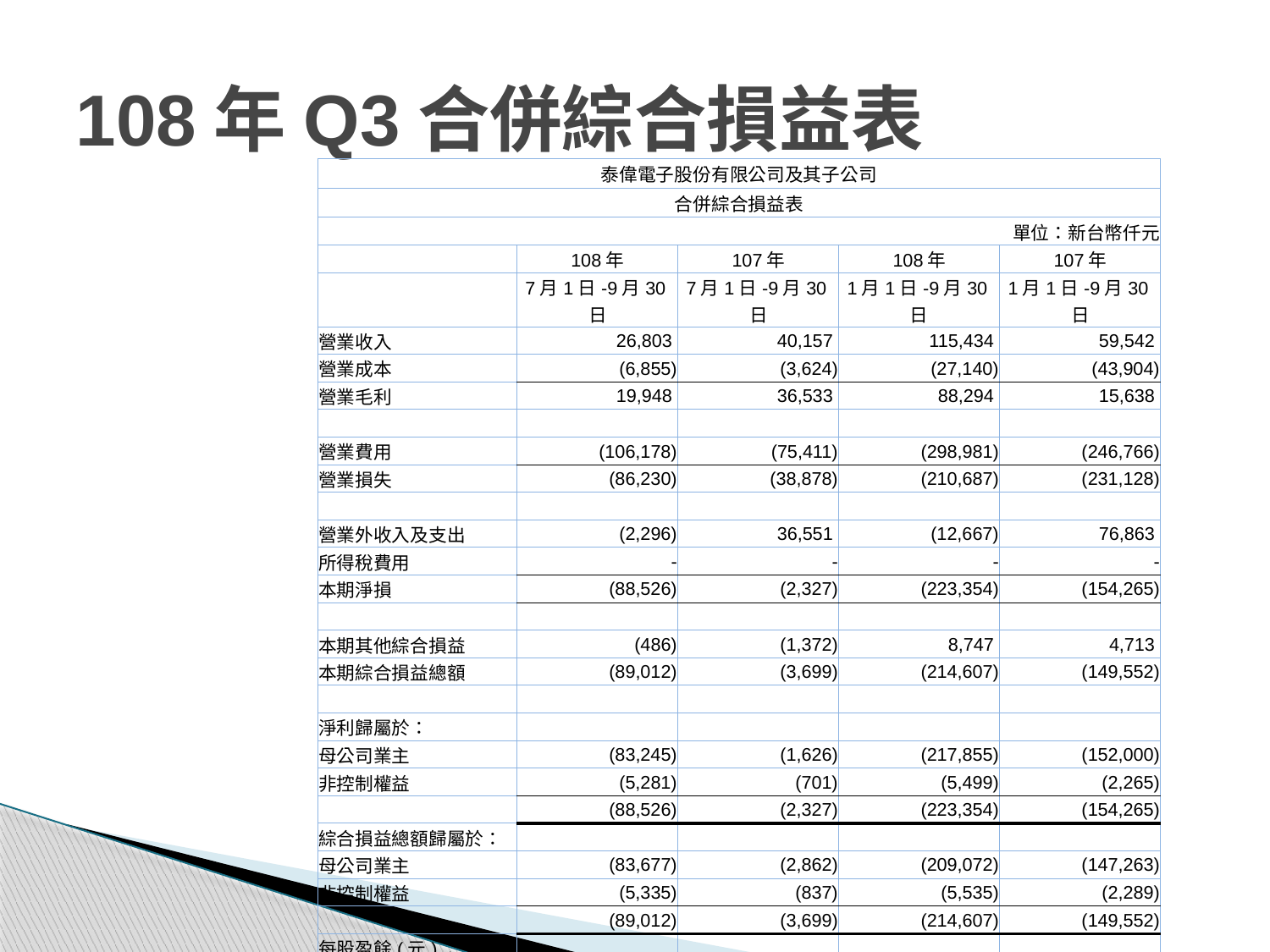

# 108年Q3合併綜合損益表
| 泰偉電子股份有限公司及其子公司 |  |  |  |  |
| --- | --- | --- | --- | --- |
| 合併綜合損益表 |  |  |  |  |
| 單位：新台幣仟元 |  |  |  |  |
|  | 108年 | 107年 | 108年 | 107年 |
|  | 7月1日-9月30日 | 7月1日-9月30日 | 1月1日-9月30日 | 1月1日-9月30日 |
| 營業收入 | 26,803 | 40,157 | 115,434 | 59,542 |
| 營業成本 | (6,855) | (3,624) | (27,140) | (43,904) |
| 營業毛利 | 19,948 | 36,533 | 88,294 | 15,638 |
|  |  |  |  |  |
| 營業費用 | (106,178) | (75,411) | (298,981) | (246,766) |
| 營業損失 | (86,230) | (38,878) | (210,687) | (231,128) |
|  |  |  |  |  |
| 營業外收入及支出 | (2,296) | 36,551 | (12,667) | 76,863 |
| 所得稅費用 | - | - | - | - |
| 本期淨損 | (88,526) | (2,327) | (223,354) | (154,265) |
|  |  |  |  |  |
| 本期其他綜合損益 | (486) | (1,372) | 8,747 | 4,713 |
| 本期綜合損益總額 | (89,012) | (3,699) | (214,607) | (149,552) |
|  |  |  |  |  |
| 淨利歸屬於： |  |  |  |  |
| 母公司業主 | (83,245) | (1,626) | (217,855) | (152,000) |
| 非控制權益 | (5,281) | (701) | (5,499) | (2,265) |
|  | (88,526) | (2,327) | (223,354) | (154,265) |
| 綜合損益總額歸屬於： |  |  |  |  |
| 母公司業主 | (83,677) | (2,862) | (209,072) | (147,263) |
| 非控制權益 | (5,335) | (837) | (5,535) | (2,289) |
|  | (89,012) | (3,699) | (214,607) | (149,552) |
| 每股盈餘(元)： |  |  |  |  |
| 基本每股盈餘 | (0.99) | (0.02) | (2.59) | (2.11) |